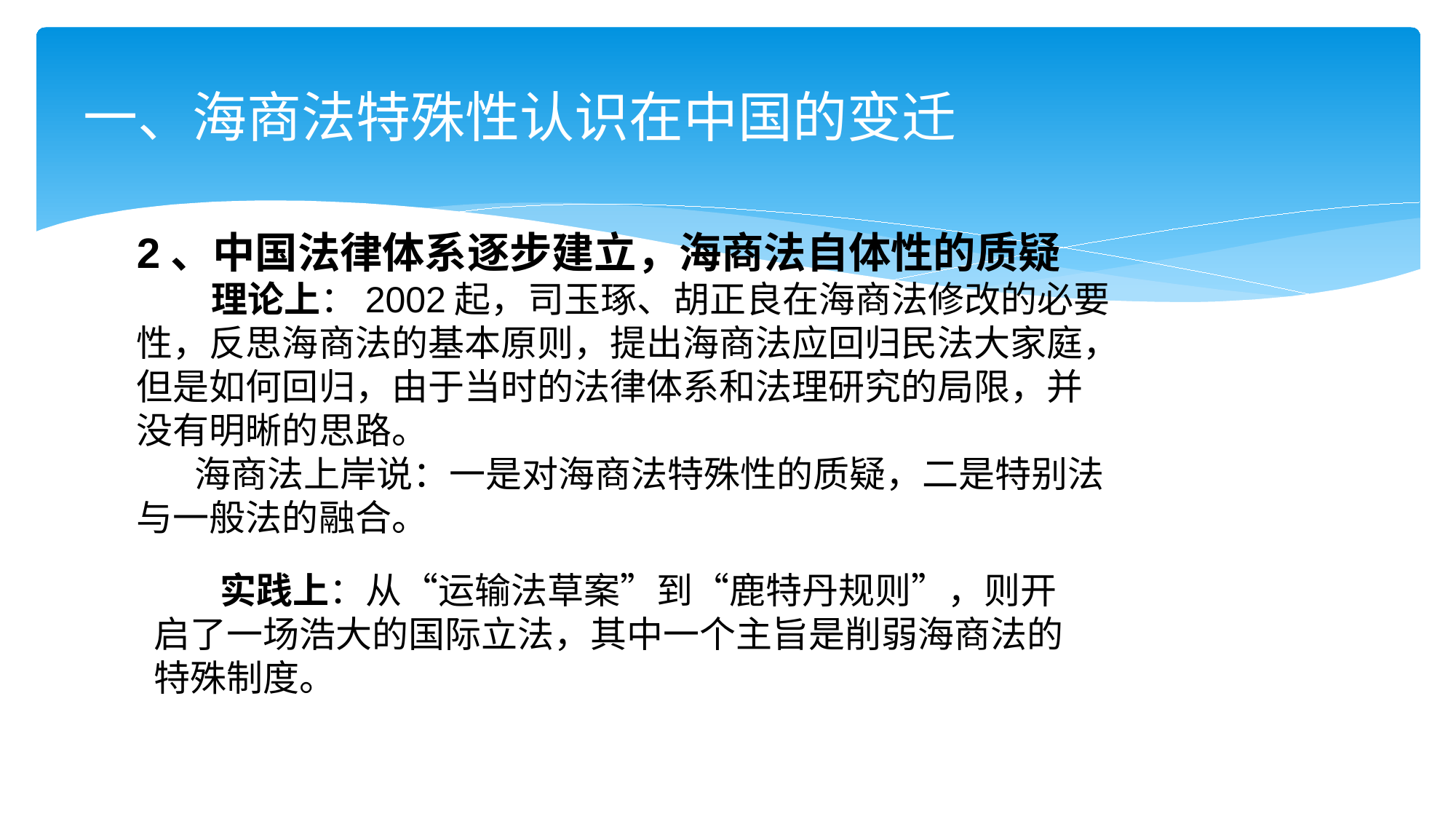

# 一、海商法特殊性认识在中国的变迁
2、中国法律体系逐步建立，海商法自体性的质疑
        理论上：2002起，司玉琢、胡正良在海商法修改的必要性，反思海商法的基本原则，提出海商法应回归民法大家庭，但是如何回归，由于当时的法律体系和法理研究的局限，并没有明晰的思路。
      海商法上岸说：一是对海商法特殊性的质疑，二是特别法与一般法的融合。
       实践上：从“运输法草案”到“鹿特丹规则”，则开启了一场浩大的国际立法，其中一个主旨是削弱海商法的特殊制度。